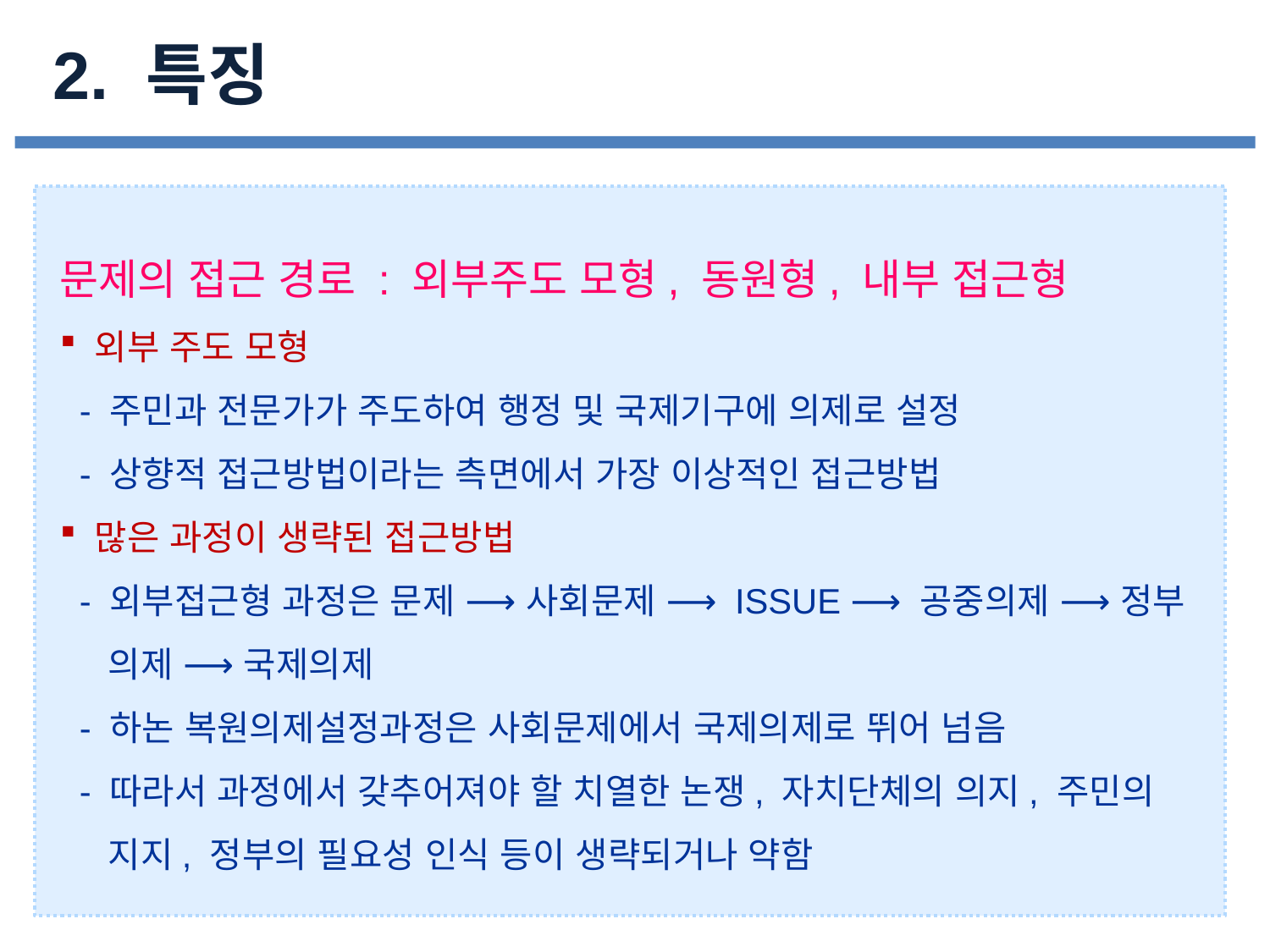

2. 특징

문제의 접근 경로 : 외부주도 모형, 동원형, 내부 접근형
 외부 주도 모형
  - 주민과 전문가가 주도하여 행정 및 국제기구에 의제로 설정
  - 상향적 접근방법이라는 측면에서 가장 이상적인 접근방법
 많은 과정이 생략된 접근방법
  - 외부접근형 과정은 문제 ⟶ 사회문제 ⟶ ISSUE ⟶ 공중의제 ⟶ 정부
    의제 ⟶ 국제의제
  - 하논 복원의제설정과정은 사회문제에서 국제의제로 뛰어 넘음
  - 따라서 과정에서 갖추어져야 할 치열한 논쟁, 자치단체의 의지, 주민의
    지지, 정부의 필요성 인식 등이 생략되거나 약함